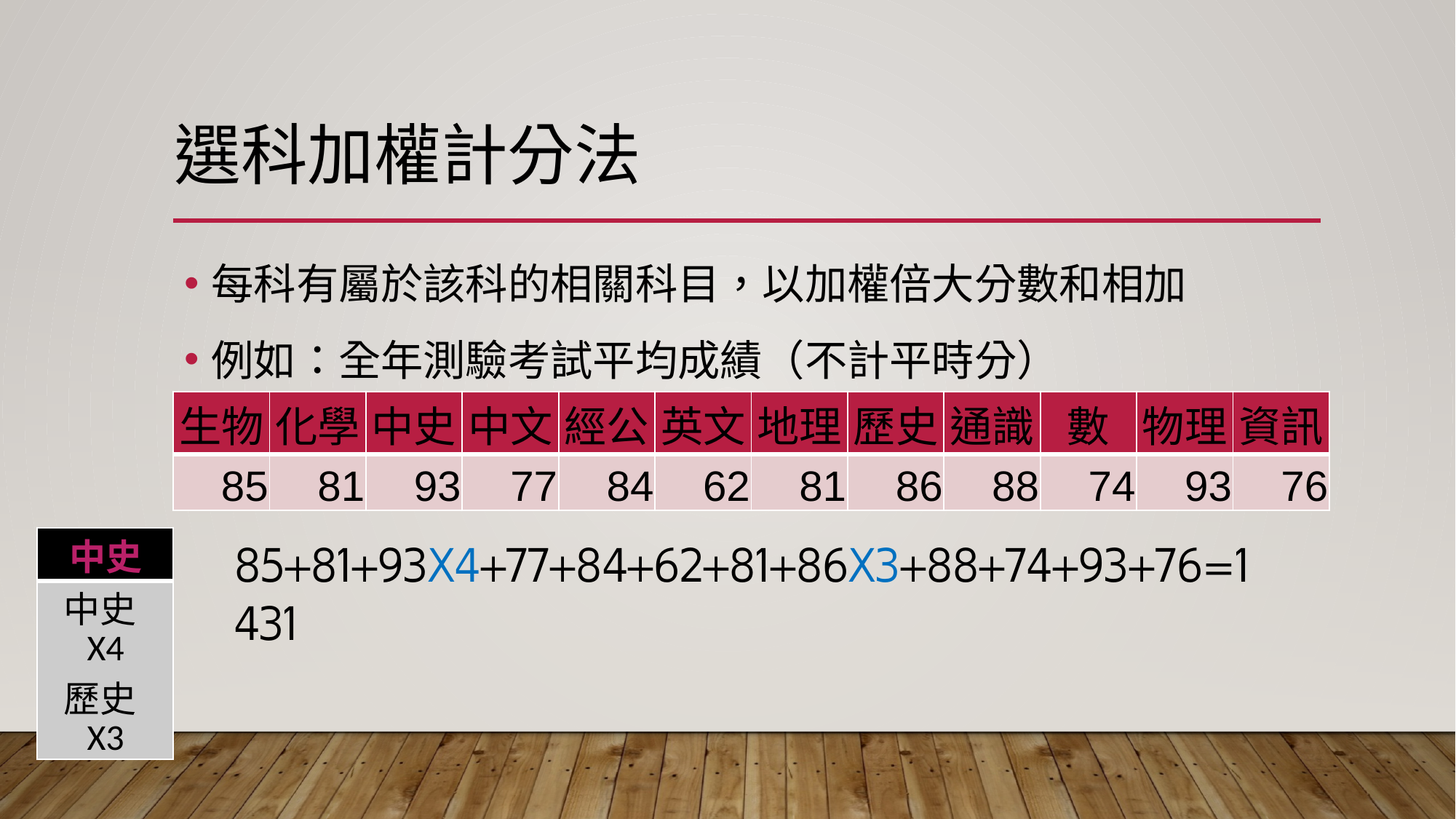

#
選科加權計分法
每科有屬於該科的相關科目，以加權倍大分數和相加
例如：全年測驗考試平均成績（不計平時分）

| 生物 | 化學 | 中史 | 中文 | 經公 | 英文 | 地理 | 歷史 | 通識 | 數 | 物理 | 資訊 |
| --- | --- | --- | --- | --- | --- | --- | --- | --- | --- | --- | --- |
| 85 | 81 | 93 | 77 | 84 | 62 | 81 | 86 | 88 | 74 | 93 | 76 |
| 中史 |
| --- |
| 中史X4 歷史X3 |
85+81+93X4+77+84+62+81+86X3+88+74+93+76=1431